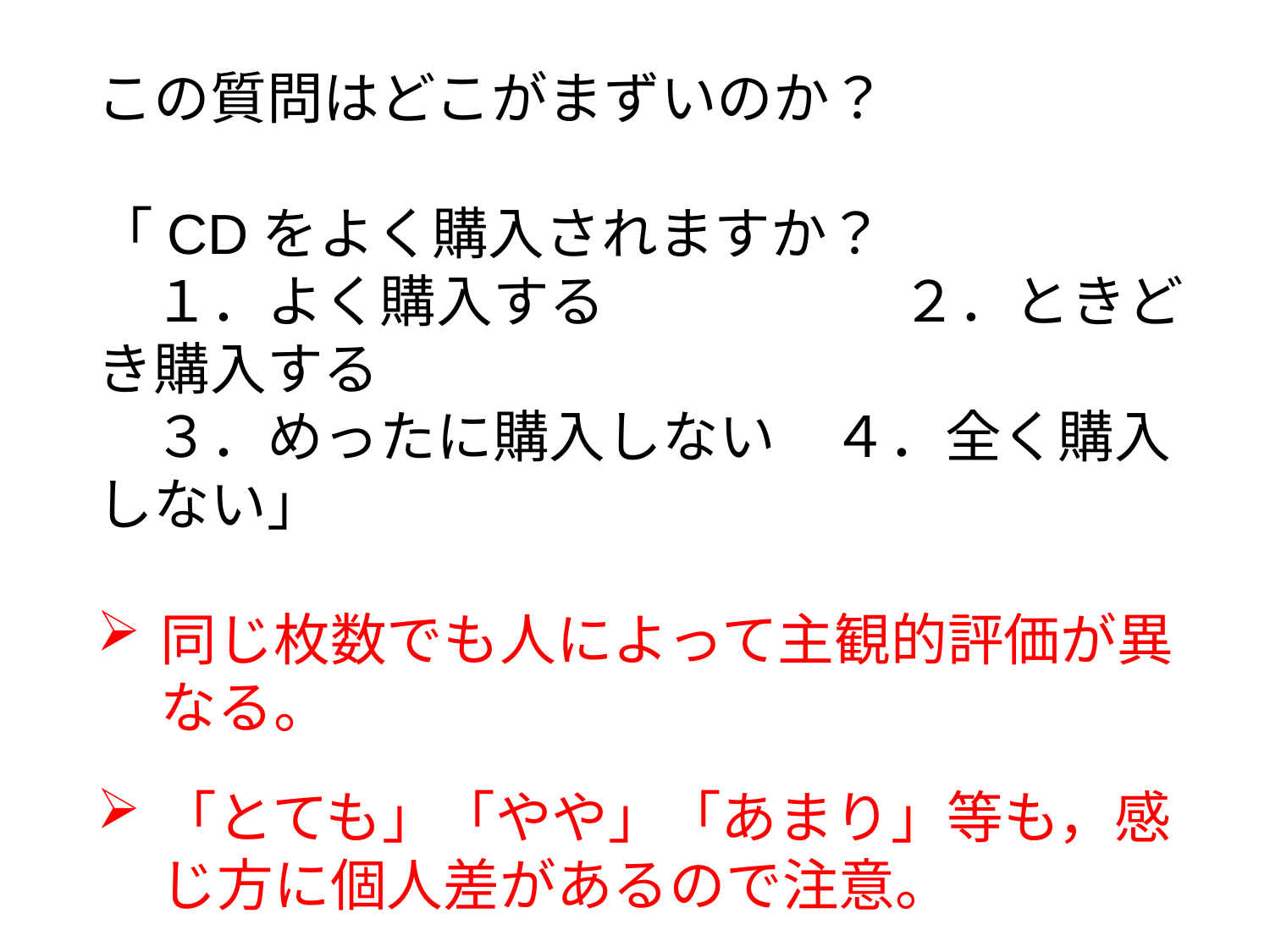

この質問はどこがまずいのか？

「CDをよく購入されますか？
　１．よく購入する　　　　　 ２．ときどき購入する
　３．めったに購入しない　４．全く購入しない」

同じ枚数でも人によって主観的評価が異なる。

「とても」「やや」「あまり」等も，感じ方に個人差があるので注意。

上記のような質問だったら「月に何枚買うか？」など具体的数値を選ばせた方が良い。